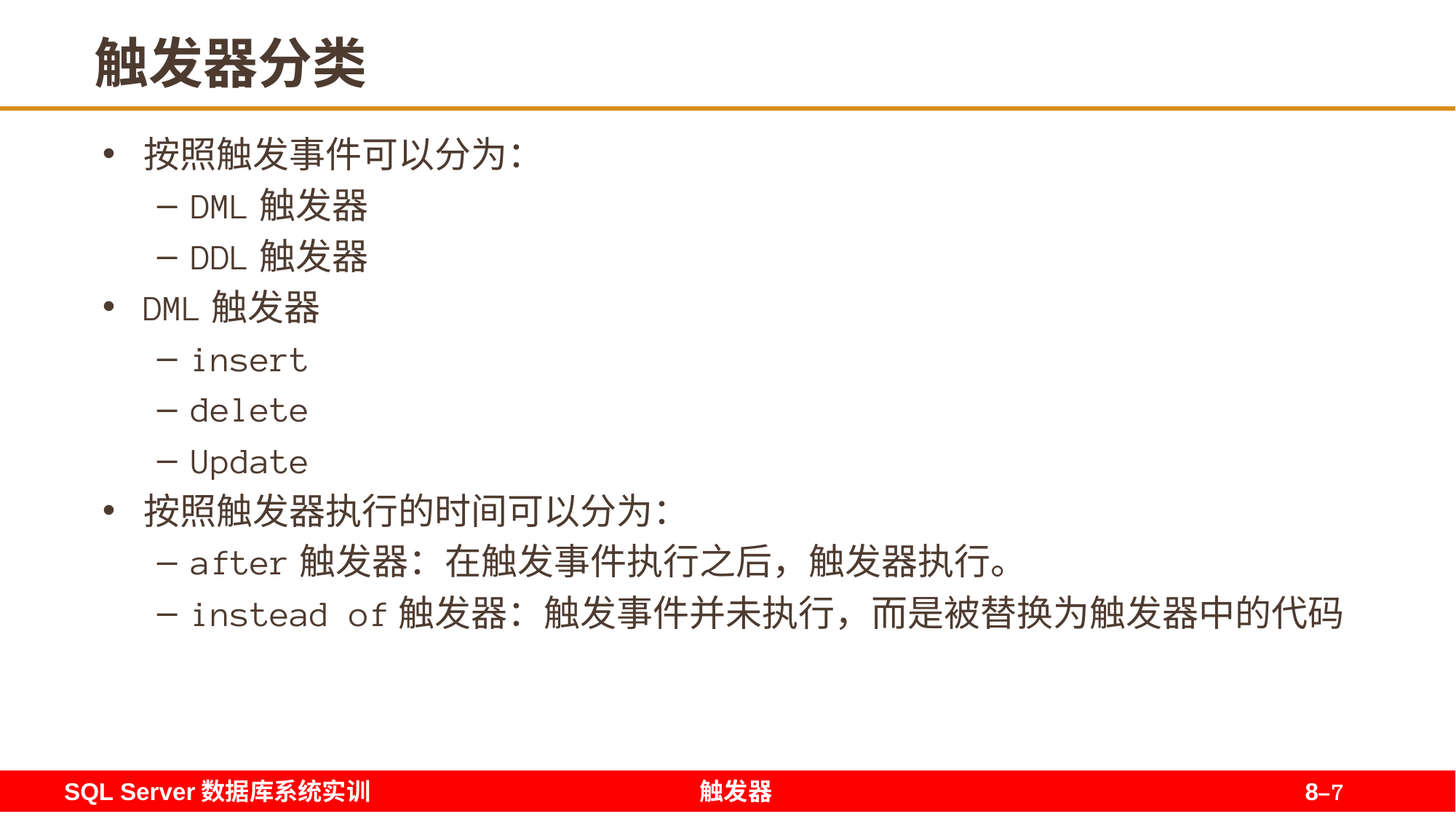

7
# 触发器分类
按照触发事件可以分为：
DML触发器
DDL触发器
DML触发器
insert
delete
Update
按照触发器执行的时间可以分为：
after触发器：在触发事件执行之后，触发器执行。
instead of触发器：触发事件并未执行，而是被替换为触发器中的代码